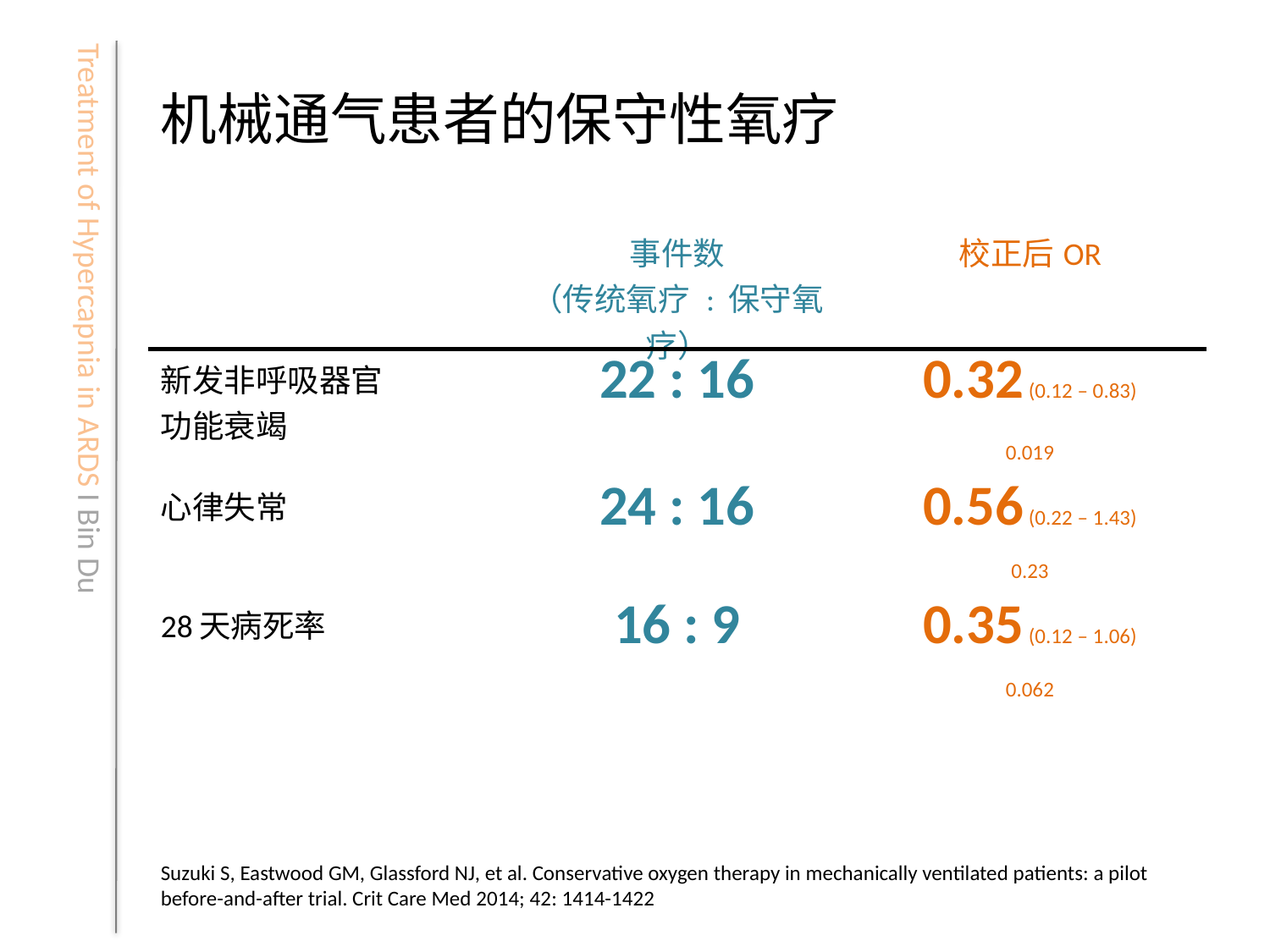

# 机械通气患者的保守性氧疗
|  | 事件数 （传统氧疗 : 保守氧疗） | 校正后OR |
| --- | --- | --- |
| 新发非呼吸器官 功能衰竭 | 22 : 16 | 0.32 (0.12 – 0.83) |
|  |  | 0.019 |
| 心律失常 | 24 : 16 | 0.56 (0.22 – 1.43) |
|  |  | 0.23 |
| 28天病死率 | 16 : 9 | 0.35 (0.12 – 1.06) |
|  |  | 0.062 |
Suzuki S, Eastwood GM, Glassford NJ, et al. Conservative oxygen therapy in mechanically ventilated patients: a pilot before-and-after trial. Crit Care Med 2014; 42: 1414-1422